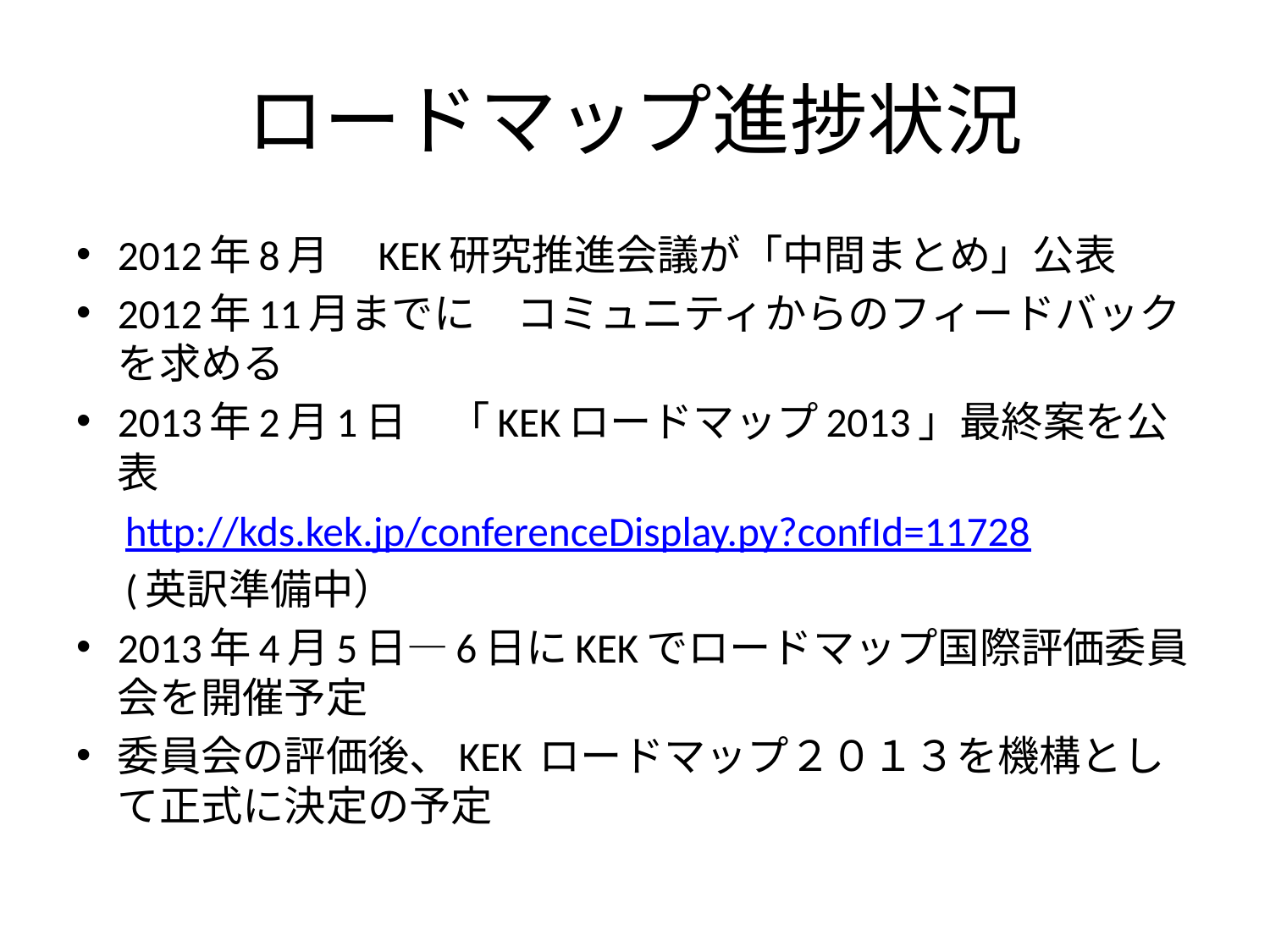

# ロードマップ進捗状況
2012年8月　KEK研究推進会議が「中間まとめ」公表
2012年11月までに　コミュニティからのフィードバックを求める
2013年2月1日　「KEKロードマップ2013」最終案を公表
　http://kds.kek.jp/conferenceDisplay.py?confId=11728
　(英訳準備中）
2013年4月5日―6日にKEKでロードマップ国際評価委員会を開催予定
委員会の評価後、KEK ロードマップ２０１３を機構として正式に決定の予定